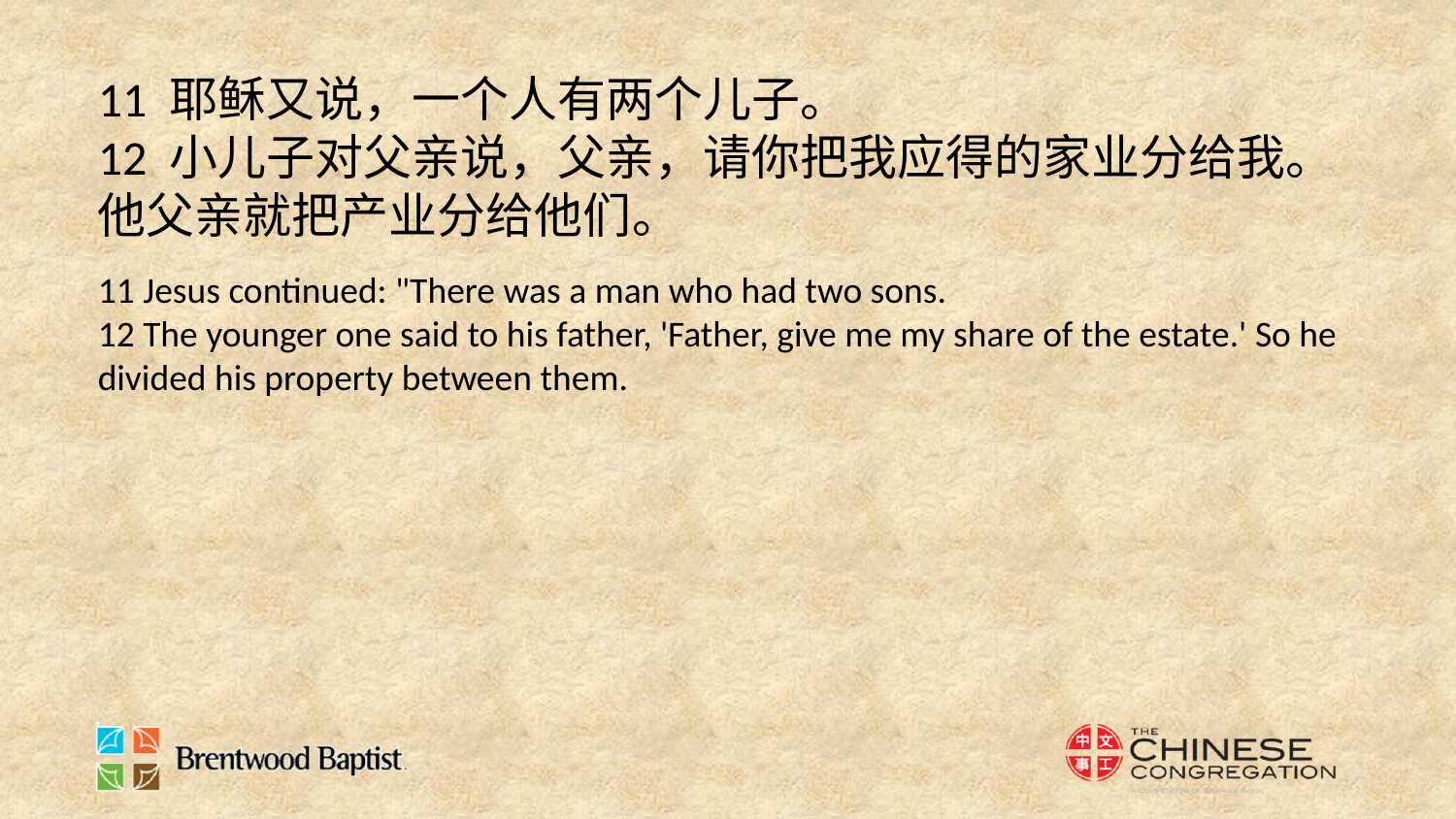

11 耶稣又说，一个人有两个儿子。
12 小儿子对父亲说，父亲，请你把我应得的家业分给我。他父亲就把产业分给他们。

11 Jesus continued: "There was a man who had two sons.
12 The younger one said to his father, 'Father, give me my share of the estate.' So he divided his property between them.